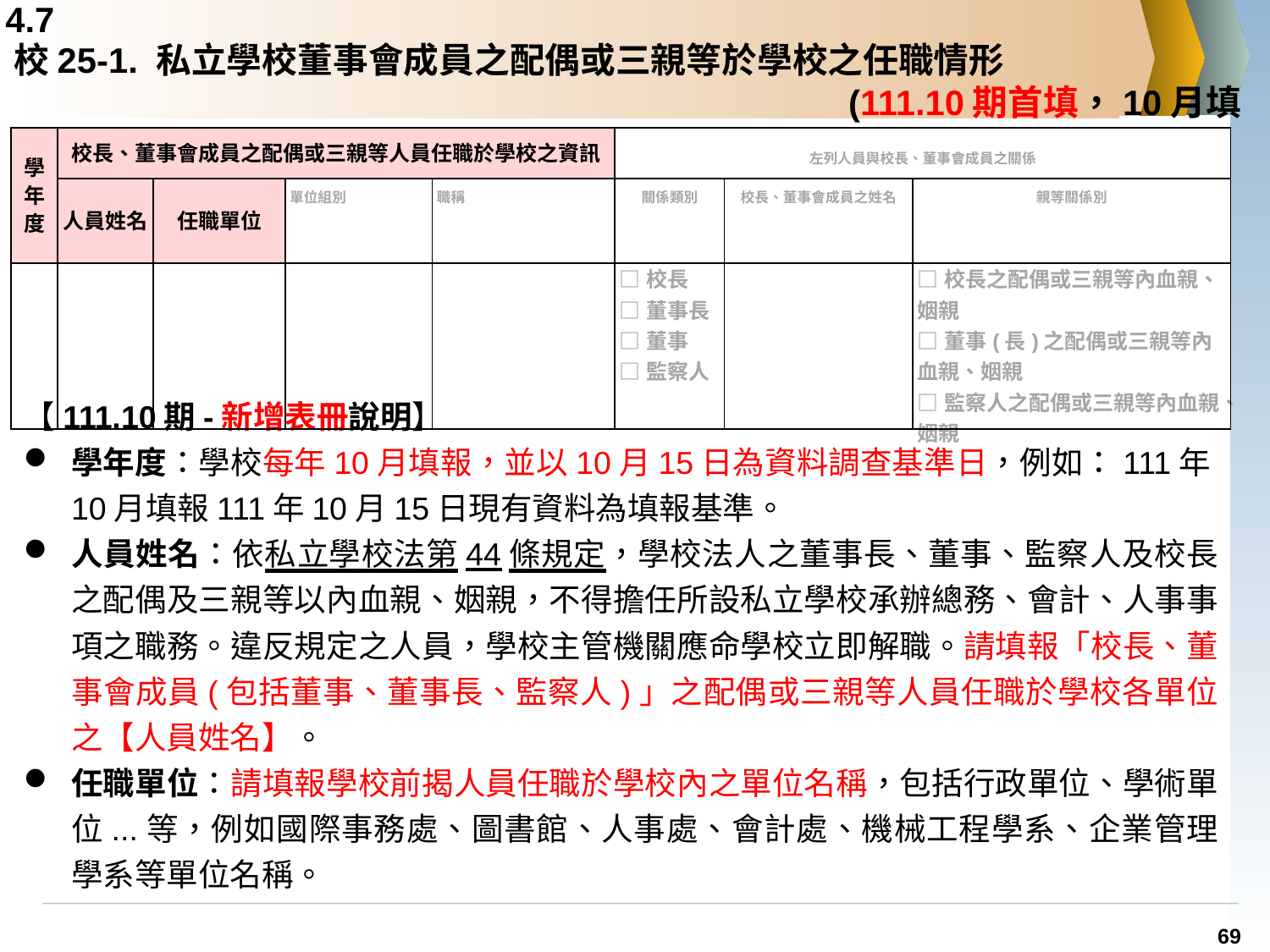

4.7
# 校25-1. 私立學校董事會成員之配偶或三親等於學校之任職情形 (111.10期首填，10月填報)
| 學年度 | 校長、董事會成員之配偶或三親等人員任職於學校之資訊 |  |  |  | 左列人員與校長、董事會成員之關係 |  |  |
| --- | --- | --- | --- | --- | --- | --- | --- |
|  | 人員姓名 | 任職單位 | 單位組別 | 職稱 | 關係類別 | 校長、董事會成員之姓名 | 親等關係別 |
|  |  |  |  |  | □校長 □董事長 □董事 □監察人 |  | □校長之配偶或三親等內血親、姻親 □董事(長)之配偶或三親等內血親、姻親 □監察人之配偶或三親等內血親、姻親 |
【111.10期-新增表冊說明】
學年度：學校每年10月填報，並以10月15日為資料調查基準日，例如：111年10月填報111年10月15日現有資料為填報基準。
人員姓名：依私立學校法第44條規定，學校法人之董事長、董事、監察人及校長之配偶及三親等以內血親、姻親，不得擔任所設私立學校承辦總務、會計、人事事項之職務。違反規定之人員，學校主管機關應命學校立即解職。請填報「校長、董事會成員(包括董事、董事長、監察人)」之配偶或三親等人員任職於學校各單位之【人員姓名】。
任職單位：請填報學校前揭人員任職於學校內之單位名稱，包括行政單位、學術單位...等，例如國際事務處、圖書館、人事處、會計處、機械工程學系、企業管理學系等單位名稱。